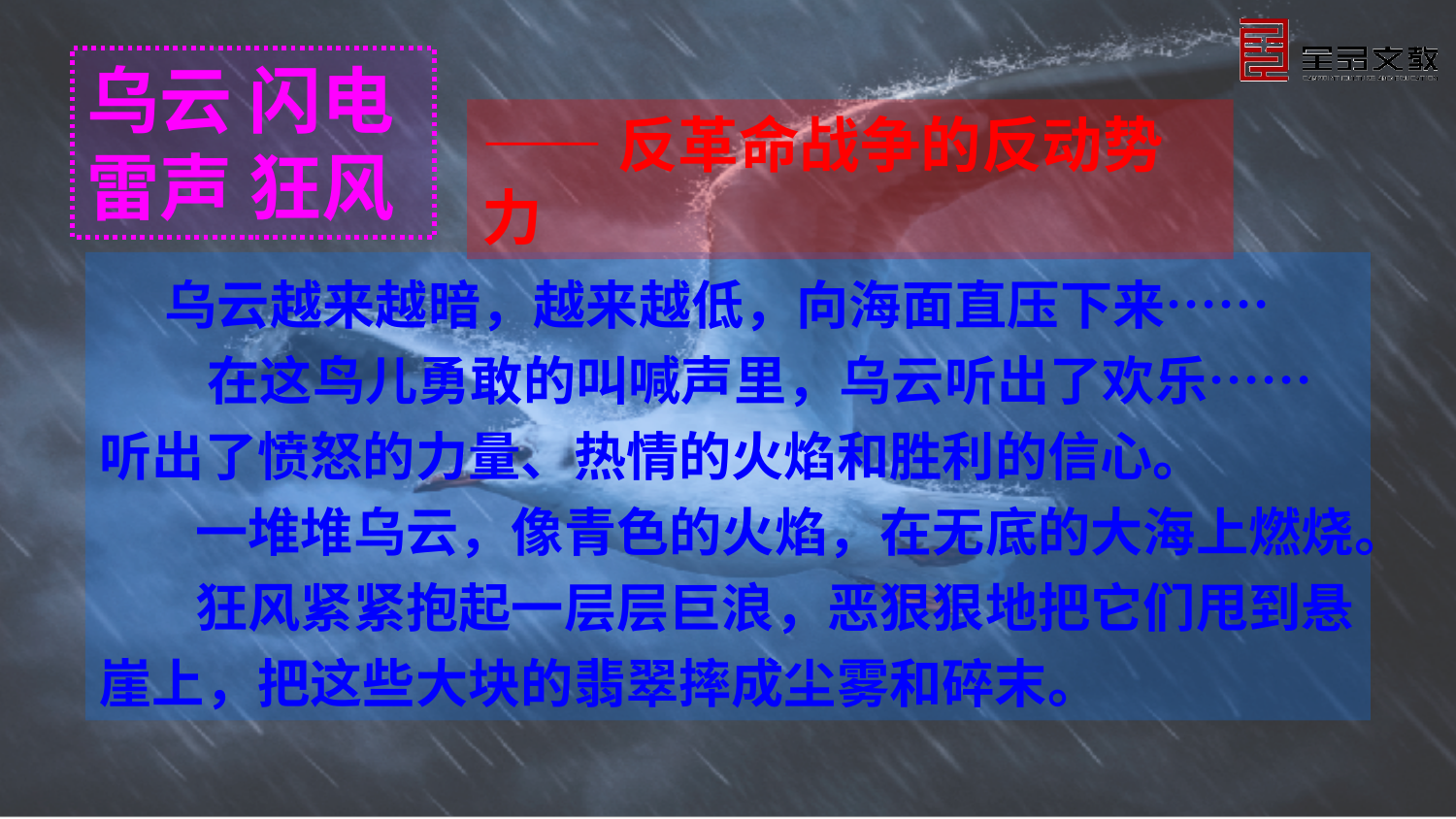

乌云 闪电雷声 狂风
——反革命战争的反动势力
      乌云越来越暗，越来越低，向海面直压下来……
        在这鸟儿勇敢的叫喊声里，乌云听出了欢乐……
听出了愤怒的力量、热情的火焰和胜利的信心。
       一堆堆乌云，像青色的火焰，在无底的大海上燃烧。
       狂风紧紧抱起一层层巨浪，恶狠狠地把它们甩到悬崖上，把这些大块的翡翠摔成尘雾和碎末。